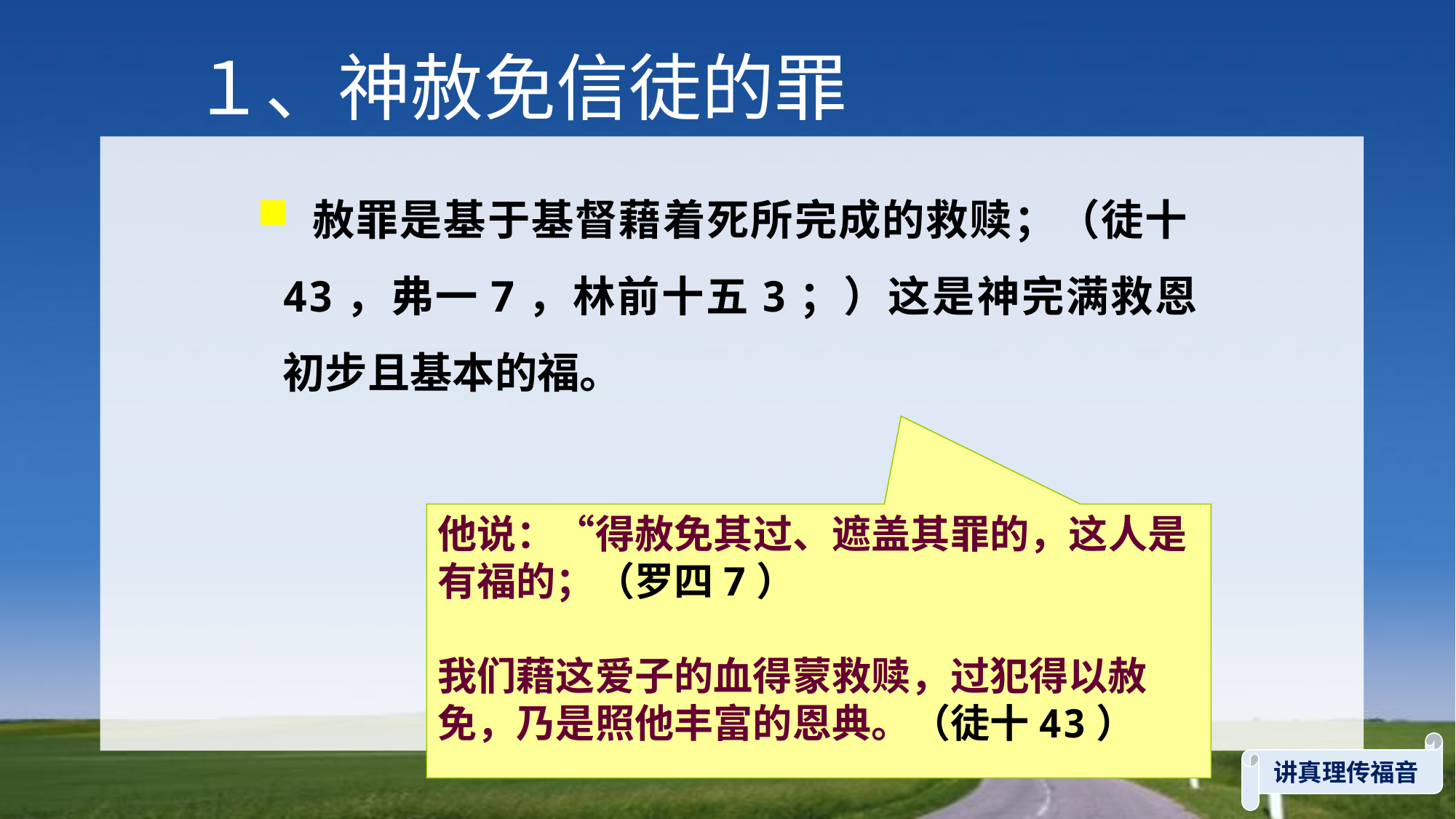

１、神赦免信徒的罪

 赦罪是基于基督藉着死所完成的救赎；（徒十43，弗一7，林前十五3；）这是神完满救恩初步且基本的福。
他说：“得赦免其过、遮盖其罪的，这人是有福的；（罗四7）

我们藉这爱子的血得蒙救赎，过犯得以赦免，乃是照他丰富的恩典。（徒十43）
讲真理传福音